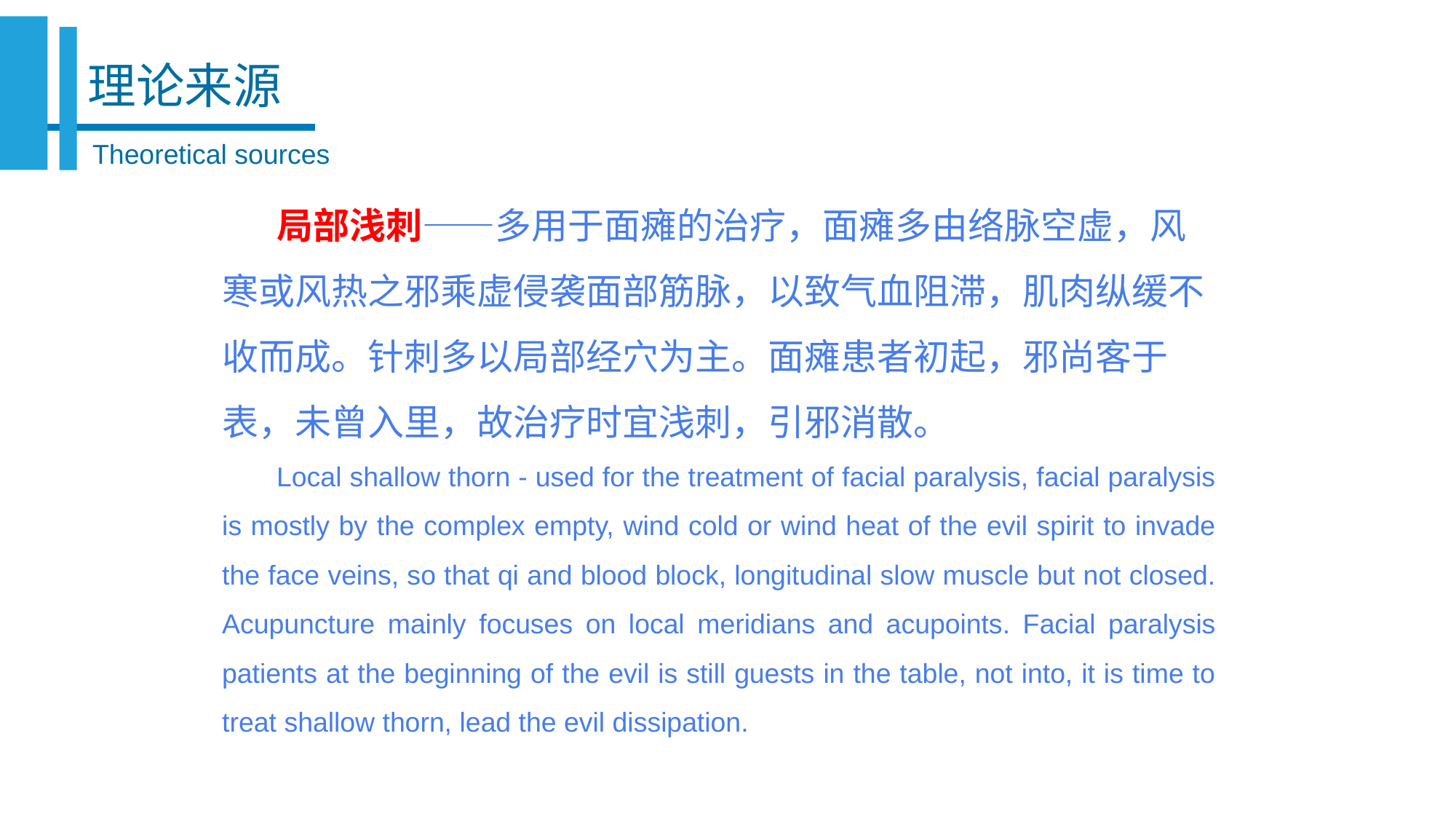

理论来源
Theoretical sources
局部浅刺——多用于面瘫的治疗，面瘫多由络脉空虚，风寒或风热之邪乘虚侵袭面部筋脉，以致气血阻滞，肌肉纵缓不收而成。针刺多以局部经穴为主。面瘫患者初起，邪尚客于表，未曾入里，故治疗时宜浅刺，引邪消散。
Local shallow thorn - used for the treatment of facial paralysis, facial paralysis is mostly by the complex empty, wind cold or wind heat of the evil spirit to invade the face veins, so that qi and blood block, longitudinal slow muscle but not closed. Acupuncture mainly focuses on local meridians and acupoints. Facial paralysis patients at the beginning of the evil is still guests in the table, not into, it is time to treat shallow thorn, lead the evil dissipation.